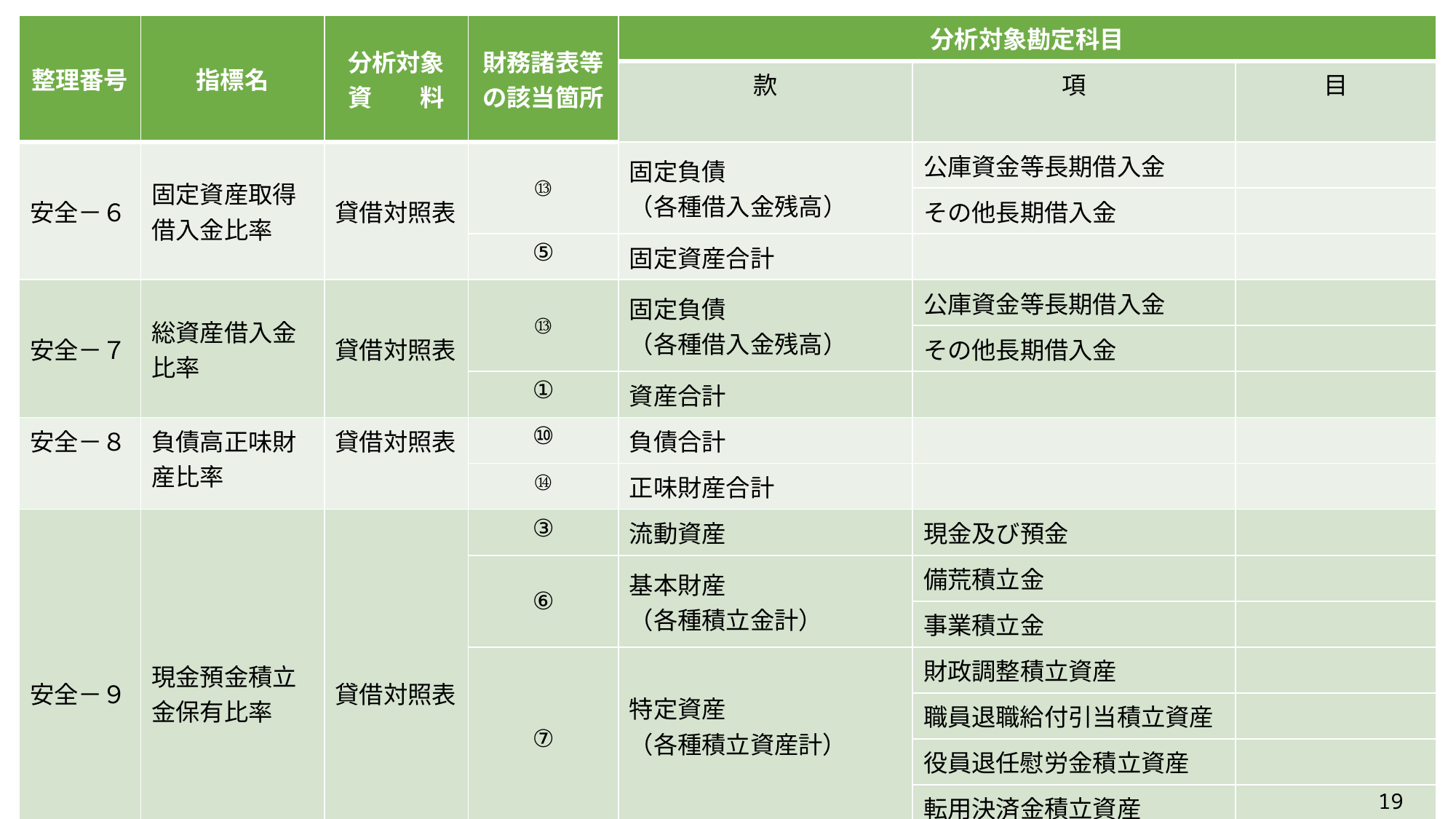

| 整理番号 | 指標名 | 分析対象 資　　料 | 財務諸表等 の該当箇所 | 分析対象勘定科目 |  |  |
| --- | --- | --- | --- | --- | --- | --- |
|  |  |  |  | 款 | 項 | 目 |
| 安全－６ | 固定資産取得借入金比率 | 貸借対照表 | ⑬ | 固定負債 （各種借入金残高） | 公庫資金等長期借入金 |  |
|  |  |  |  |  | その他長期借入金 |  |
|  |  |  | ⑤ | 固定資産合計 |  |  |
| 安全－７ | 総資産借入金比率 | 貸借対照表 | ⑬ | 固定負債 （各種借入金残高） | 公庫資金等長期借入金 |  |
|  |  |  |  |  | その他長期借入金 |  |
|  |  |  | ① | 資産合計 |  |  |
| 安全－８ | 負債高正味財産比率 | 貸借対照表 | ⑩ | 負債合計 |  |  |
|  |  |  | ⑭ | 正味財産合計 |  |  |
| 安全－９ | 現金預金積立金保有比率 | 貸借対照表 | ③ | 流動資産 | 現金及び預金 |  |
|  |  |  | ⑥ | 基本財産 （各種積立金計） | 備荒積立金 |  |
|  |  |  |  |  | 事業積立金 |  |
|  |  |  | ⑦ | 特定資産 （各種積立資産計） | 財政調整積立資産 |  |
|  |  |  |  |  | 職員退職給付引当積立資産 |  |
|  |  |  |  |  | 役員退任慰労金積立資産 |  |
|  |  |  |  |  | 転用決済金積立資産 |  |
|  |  |  |  | （次ページへ続く） |  |  |
19